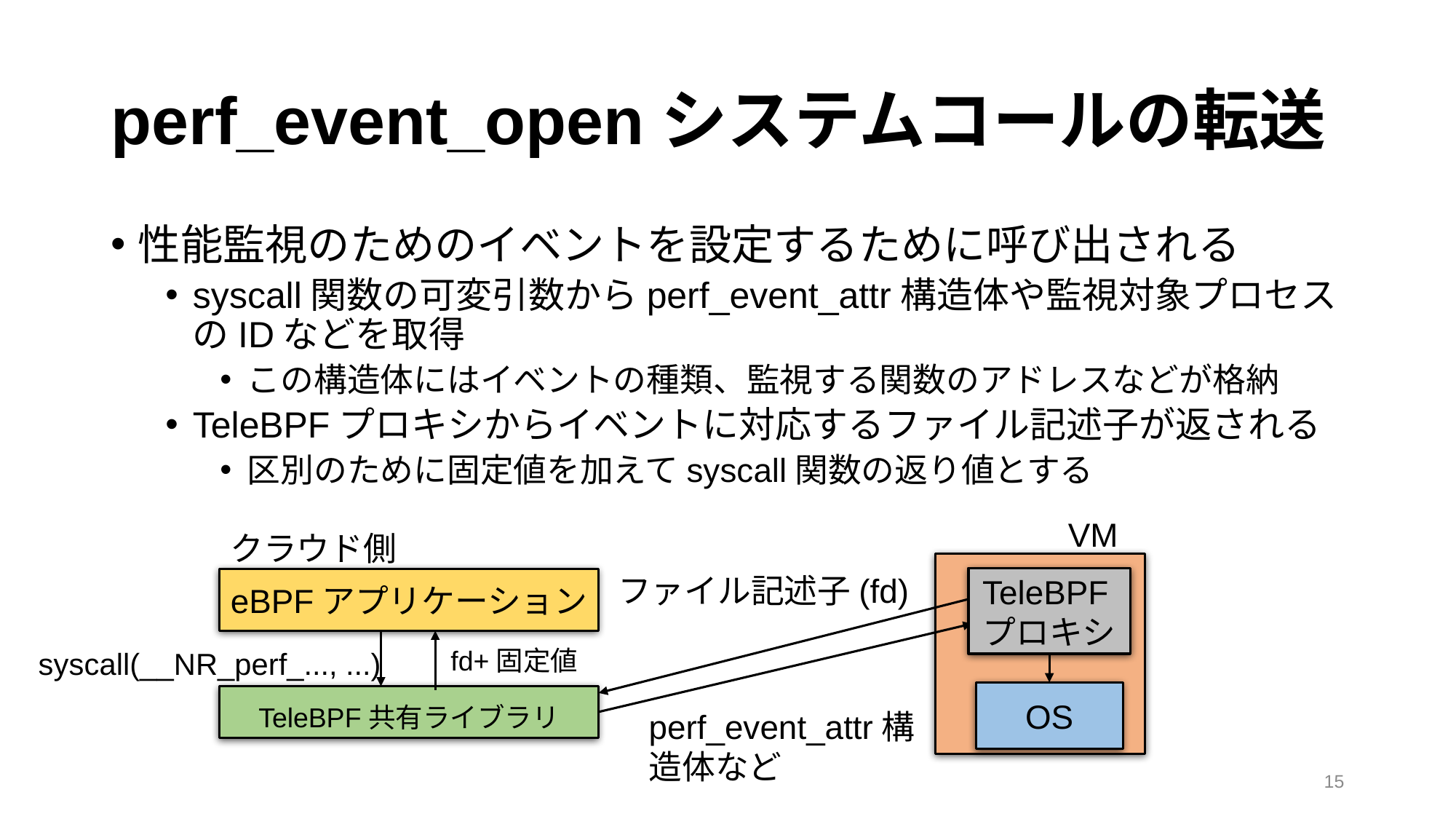

# perf_event_openシステムコールの転送
性能監視のためのイベントを設定するために呼び出される
syscall関数の可変引数からperf_event_attr構造体や監視対象プロセスのIDなどを取得
この構造体にはイベントの種類、監視する関数のアドレスなどが格納
TeleBPFプロキシからイベントに対応するファイル記述子が返される
区別のために固定値を加えてsyscall関数の返り値とする

VM
クラウド側

ファイル記述子(fd)
TeleBPFプロキシ
eBPFアプリケーション
fd+固定値
syscall(__NR_perf_..., ...)
OS

TeleBPF共有ライブラリ
perf_event_attr構造体など
15